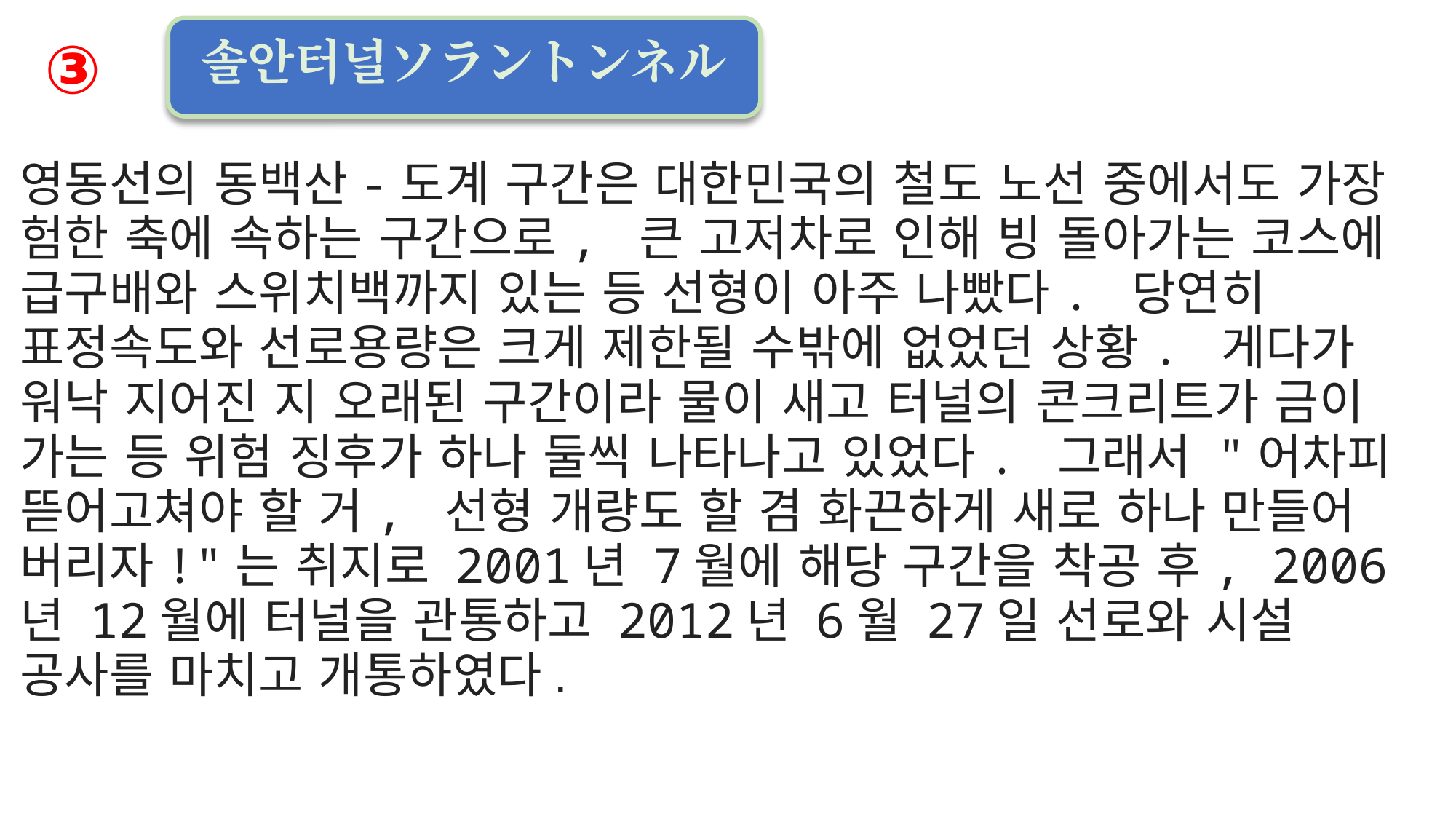

# ③
솔안터널ソラントンネル
영동선의 동백산-도계 구간은 대한민국의 철도 노선 중에서도 가장 험한 축에 속하는 구간으로, 큰 고저차로 인해 빙 돌아가는 코스에 급구배와 스위치백까지 있는 등 선형이 아주 나빴다. 당연히 표정속도와 선로용량은 크게 제한될 수밖에 없었던 상황. 게다가 워낙 지어진 지 오래된 구간이라 물이 새고 터널의 콘크리트가 금이 가는 등 위험 징후가 하나 둘씩 나타나고 있었다. 그래서 "어차피 뜯어고쳐야 할 거, 선형 개량도 할 겸 화끈하게 새로 하나 만들어 버리자!"는 취지로 2001년 7월에 해당 구간을 착공 후, 2006년 12월에 터널을 관통하고 2012년 6월 27일 선로와 시설 공사를 마치고 개통하였다.